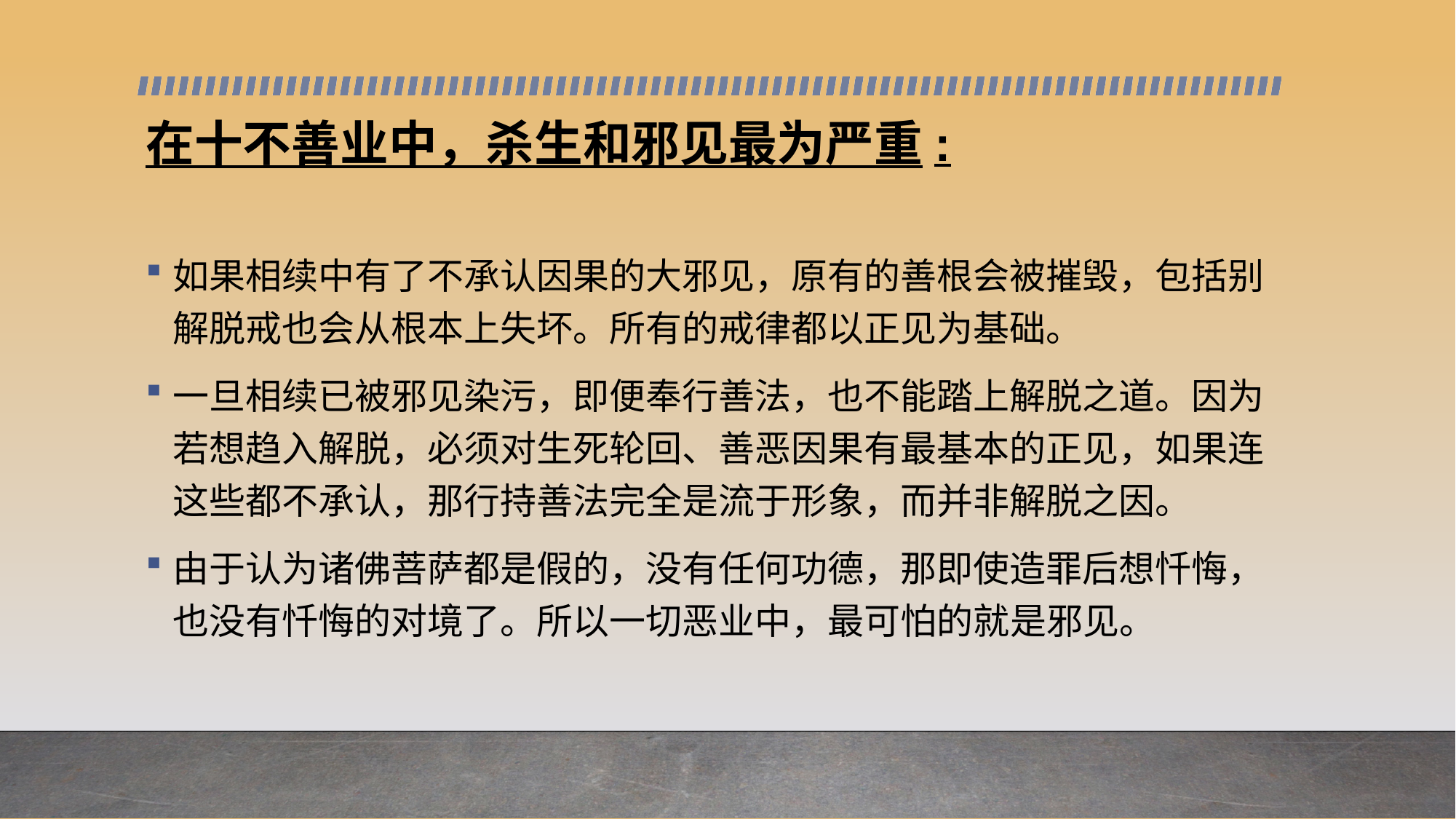

在十不善业中，杀生和邪见最为严重:
如果相续中有了不承认因果的大邪见，原有的善根会被摧毁，包括别解脱戒也会从根本上失坏。所有的戒律都以正见为基础。
一旦相续已被邪见染污，即便奉行善法，也不能踏上解脱之道。因为若想趋入解脱，必须对生死轮回、善恶因果有最基本的正见，如果连这些都不承认，那行持善法完全是流于形象，而并非解脱之因。
由于认为诸佛菩萨都是假的，没有任何功德，那即使造罪后想忏悔，也没有忏悔的对境了。所以一切恶业中，最可怕的就是邪见。